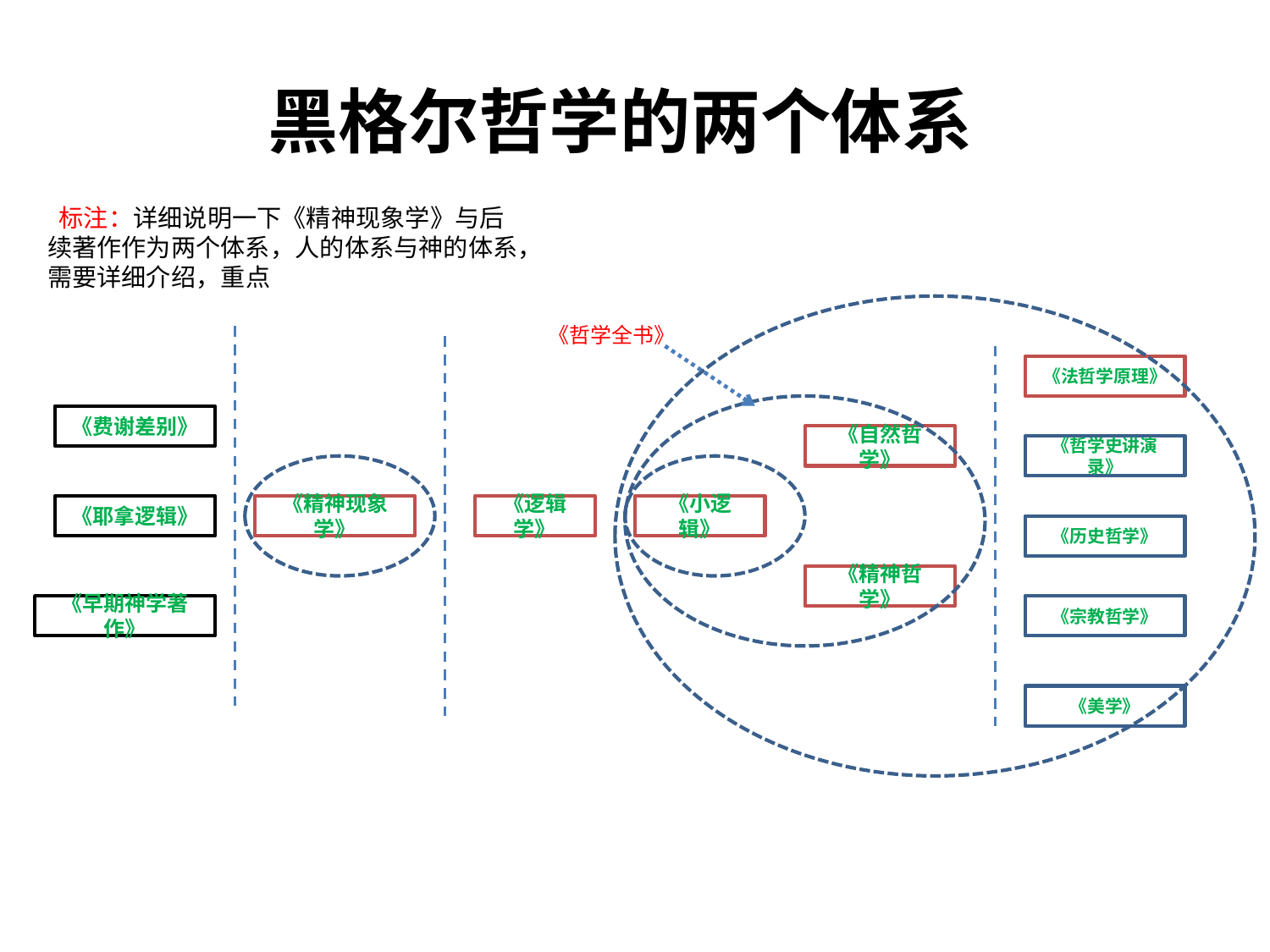

黑格尔哲学的两个体系
 标注：详细说明一下《精神现象学》与后续著作作为两个体系，人的体系与神的体系，需要详细介绍，重点

《哲学全书》
《法哲学原理》

《费谢差别》
《自然哲学》
《哲学史讲演录》

《耶拿逻辑》
《精神现象学》
《逻辑学》
《小逻辑》
《历史哲学》
《精神哲学》
《早期神学著作》
《宗教哲学》
《美学》